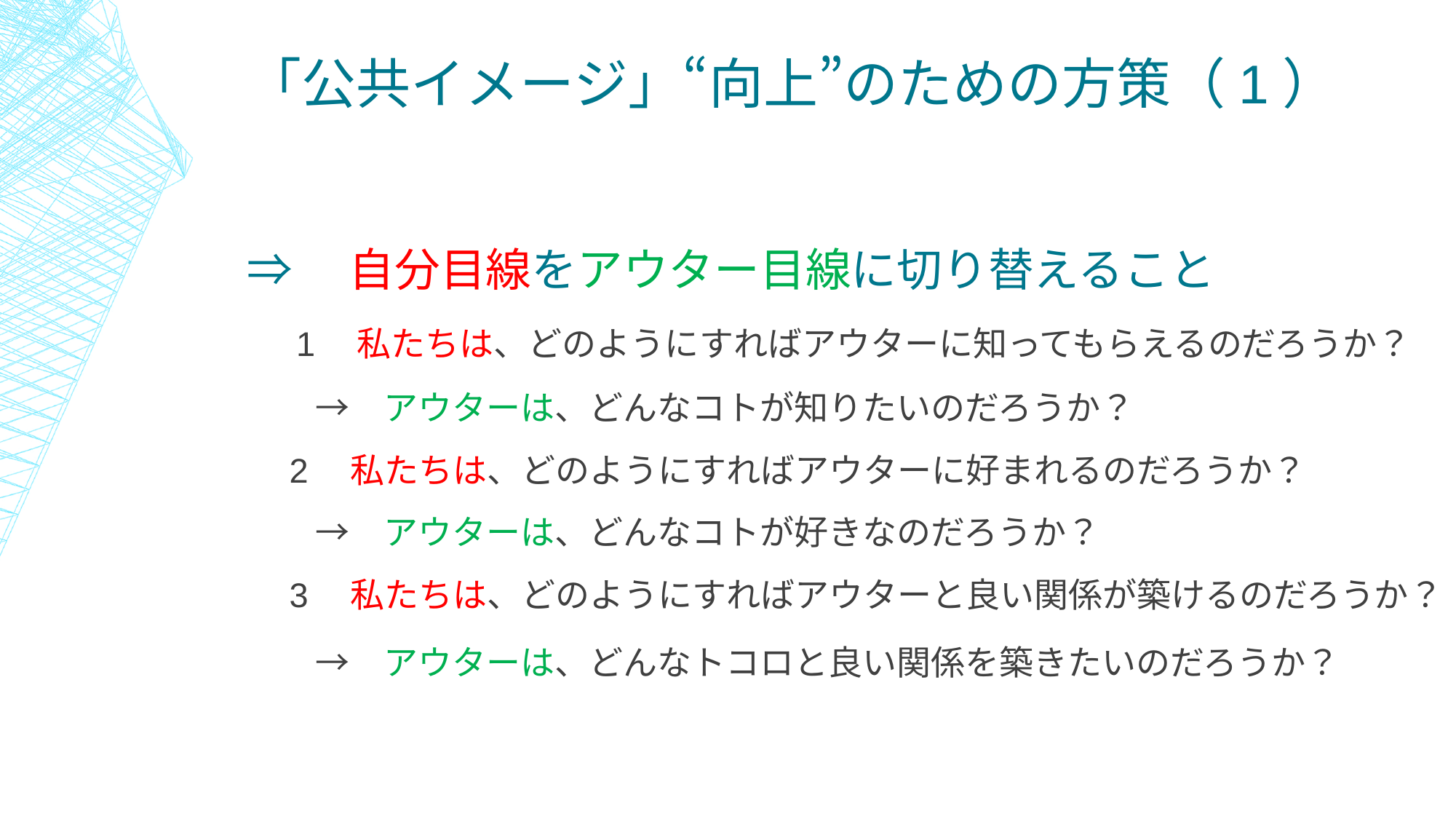

# 「公共イメージ」“向上”のための方策（1）
⇒　自分目線をアウター目線に切り替えること
　1　私たちは、どのようにすればアウターに知ってもらえるのだろうか？
　　→　アウターは、どんなコトが知りたいのだろうか？
　2　私たちは、どのようにすればアウターに好まれるのだろうか？
　　→　アウターは、どんなコトが好きなのだろうか？
　3　私たちは、どのようにすればアウターと良い関係が築けるのだろうか？
　　→　アウターは、どんなトコロと良い関係を築きたいのだろうか？